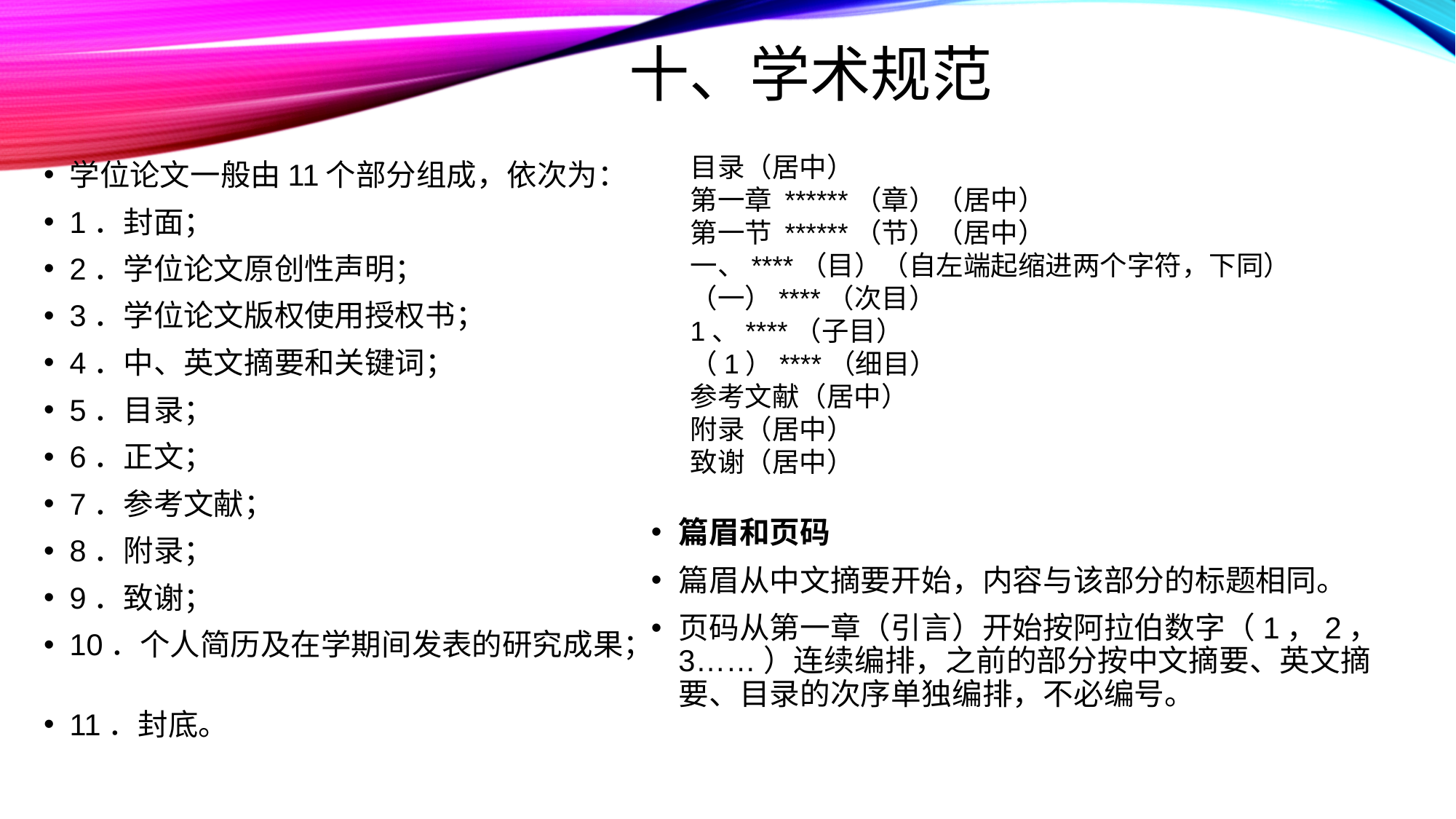

# 十、学术规范
目录（居中）
第一章 ******（章）（居中）
第一节 ******（节）（居中）
一、****（目）（自左端起缩进两个字符，下同）
（一）****（次目）
1、****（子目）
（1）****（细目）
参考文献（居中）
附录（居中）
致谢（居中）
学位论文一般由11个部分组成，依次为：
1．封面；
2．学位论文原创性声明；
3．学位论文版权使用授权书；
4．中、英文摘要和关键词；
5．目录；
6．正文；
7．参考文献；
8．附录；
9．致谢；
10．个人简历及在学期间发表的研究成果；
11．封底。

篇眉和页码
篇眉从中文摘要开始，内容与该部分的标题相同。
页码从第一章（引言）开始按阿拉伯数字（1，2，3……）连续编排，之前的部分按中文摘要、英文摘要、目录的次序单独编排，不必编号。